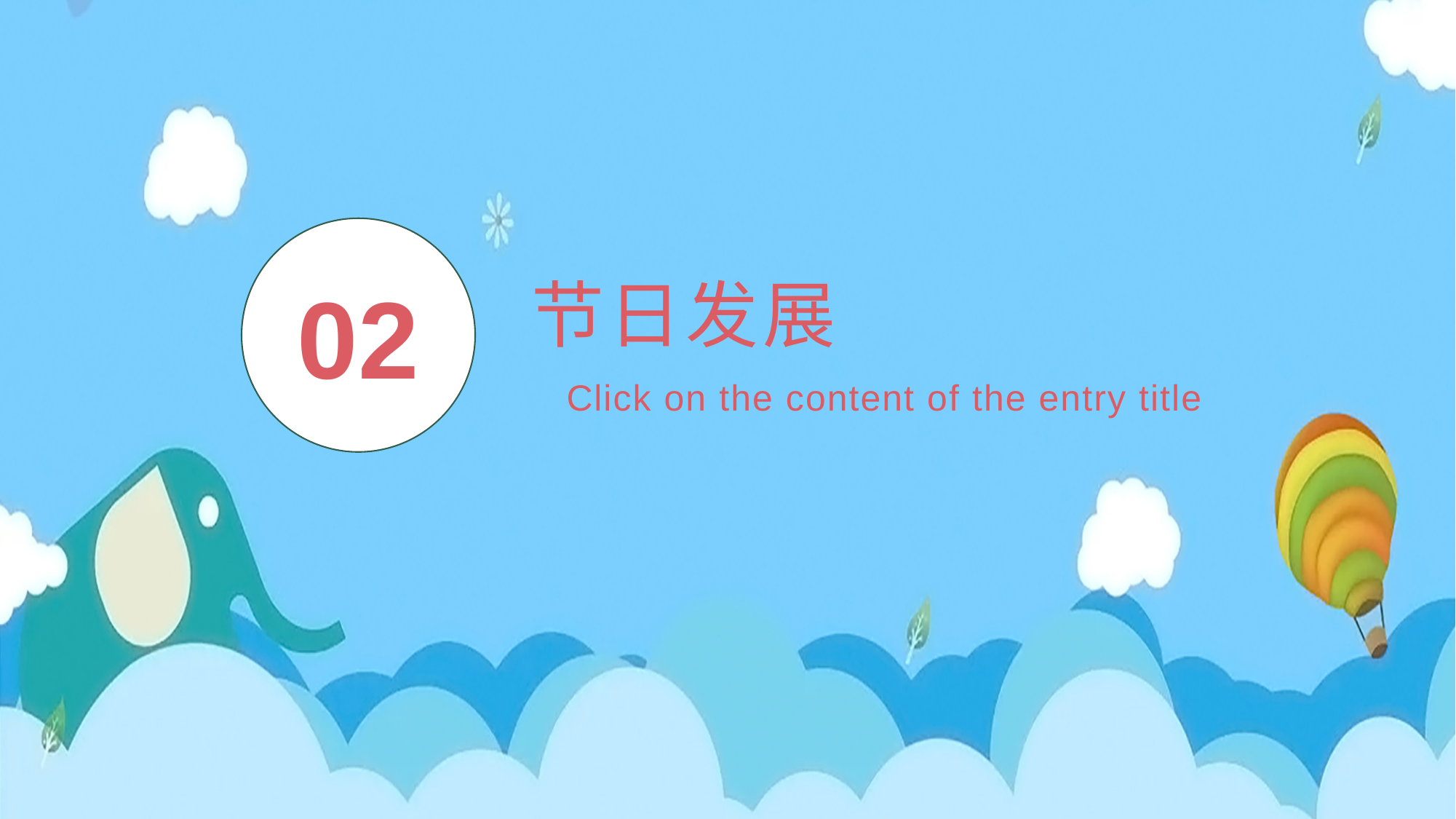

02
节日发展
Click on the content of the entry title